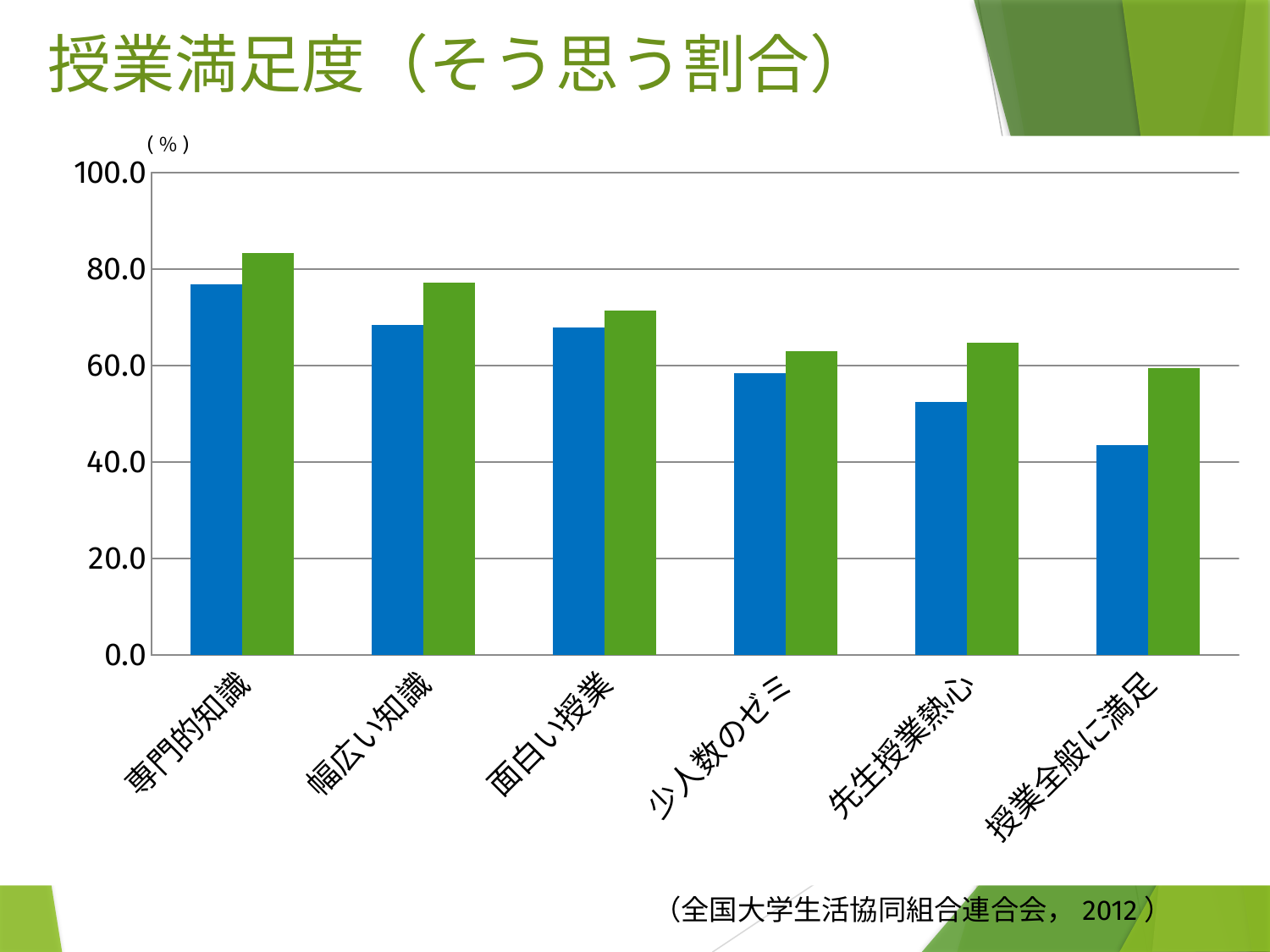

# 授業満足度（そう思う割合）
(％)

### Chart

| Category | 2004 | 2011 |
|---|---|---|
| 専門的知識 | 76.9 | 83.3 |
| 幅広い知識 | 68.5 | 77.3 |
| 面白い授業 | 68.0 | 71.5 |
| 少人数のゼミ | 58.5 | 63.0 |
| 先生授業熱心 | 52.5 | 64.7 |
| 授業全般に満足 | 43.6 | 59.5 |
9
（全国大学生活協同組合連合会，2012）